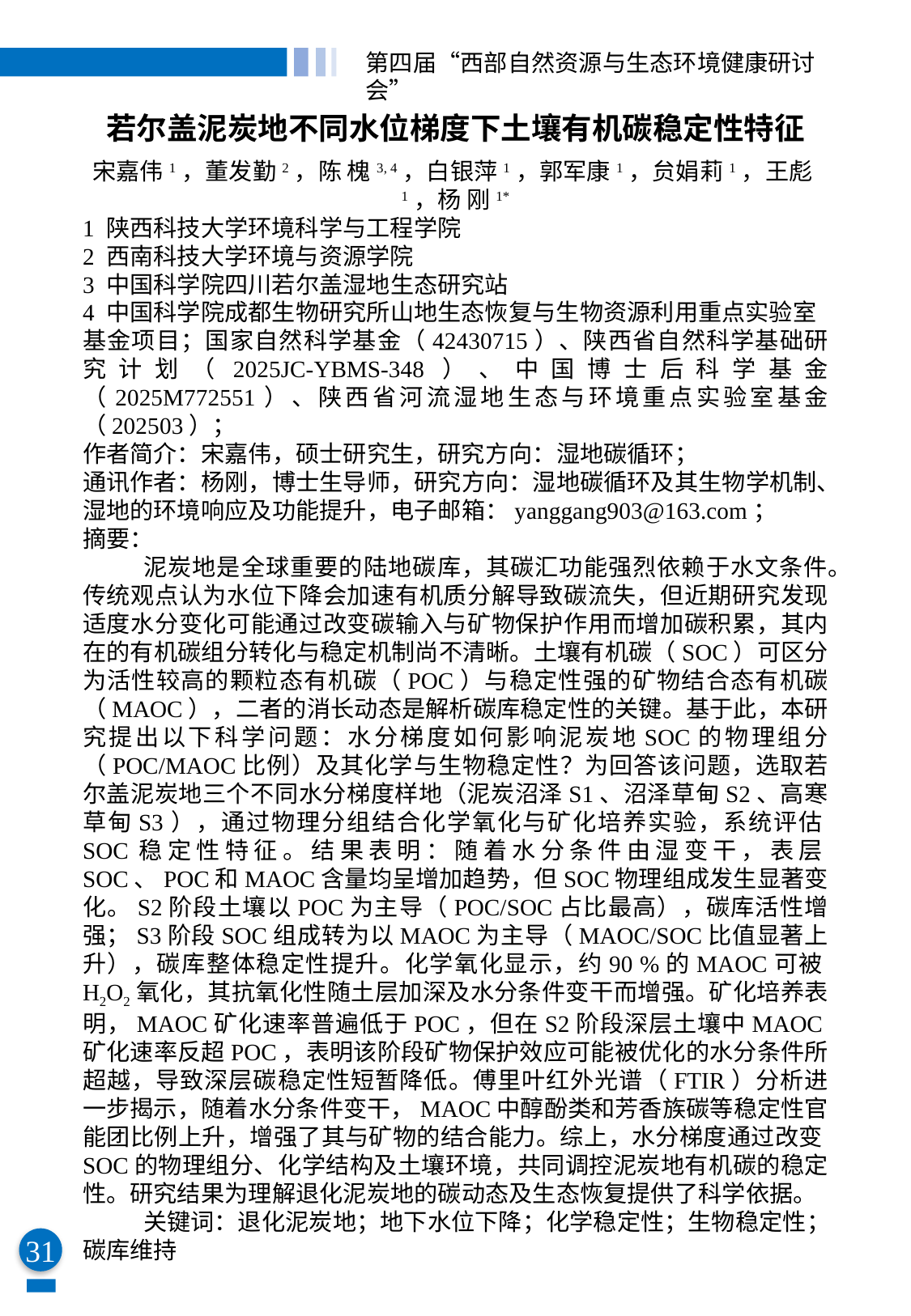

第四届“西部自然资源与生态环境健康研讨会”

31

若尔盖泥炭地不同水位梯度下土壤有机碳稳定性特征
宋嘉伟1，董发勤2，陈 槐3, 4，白银萍1，郭军康1，贠娟莉1，王彪1，杨 刚1*
1 陕西科技大学环境科学与工程学院
2 西南科技大学环境与资源学院
3 中国科学院四川若尔盖湿地生态研究站
4 中国科学院成都生物研究所山地生态恢复与生物资源利用重点实验室
基金项目；国家自然科学基金（42430715）、陕西省自然科学基础研究计划（2025JC-YBMS-348）、中国博士后科学基金（2025M772551）、陕西省河流湿地生态与环境重点实验室基金（202503）；
作者简介：宋嘉伟，硕士研究生，研究方向：湿地碳循环；
通讯作者：杨刚，博士生导师，研究方向：湿地碳循环及其生物学机制、湿地的环境响应及功能提升，电子邮箱：yanggang903@163.com；
摘要：
泥炭地是全球重要的陆地碳库，其碳汇功能强烈依赖于水文条件。传统观点认为水位下降会加速有机质分解导致碳流失，但近期研究发现适度水分变化可能通过改变碳输入与矿物保护作用而增加碳积累，其内在的有机碳组分转化与稳定机制尚不清晰。土壤有机碳（SOC）可区分为活性较高的颗粒态有机碳（POC）与稳定性强的矿物结合态有机碳（MAOC），二者的消长动态是解析碳库稳定性的关键。基于此，本研究提出以下科学问题：水分梯度如何影响泥炭地SOC的物理组分（POC/MAOC比例）及其化学与生物稳定性？为回答该问题，选取若尔盖泥炭地三个不同水分梯度样地（泥炭沼泽S1、沼泽草甸S2、高寒草甸S3），通过物理分组结合化学氧化与矿化培养实验，系统评估SOC稳定性特征。结果表明：随着水分条件由湿变干，表层SOC、POC和MAOC含量均呈增加趋势，但SOC物理组成发生显著变化。S2阶段土壤以POC为主导（POC/SOC占比最高），碳库活性增强；S3阶段SOC组成转为以MAOC为主导（MAOC/SOC比值显著上升），碳库整体稳定性提升。化学氧化显示，约90 %的MAOC可被H2O2氧化，其抗氧化性随土层加深及水分条件变干而增强。矿化培养表明，MAOC矿化速率普遍低于POC，但在S2阶段深层土壤中MAOC矿化速率反超POC，表明该阶段矿物保护效应可能被优化的水分条件所超越，导致深层碳稳定性短暂降低。傅里叶红外光谱（FTIR）分析进一步揭示，随着水分条件变干，MAOC中醇酚类和芳香族碳等稳定性官能团比例上升，增强了其与矿物的结合能力。综上，水分梯度通过改变SOC的物理组分、化学结构及土壤环境，共同调控泥炭地有机碳的稳定性。研究结果为理解退化泥炭地的碳动态及生态恢复提供了科学依据。
关键词：退化泥炭地；地下水位下降；化学稳定性；生物稳定性；碳库维持